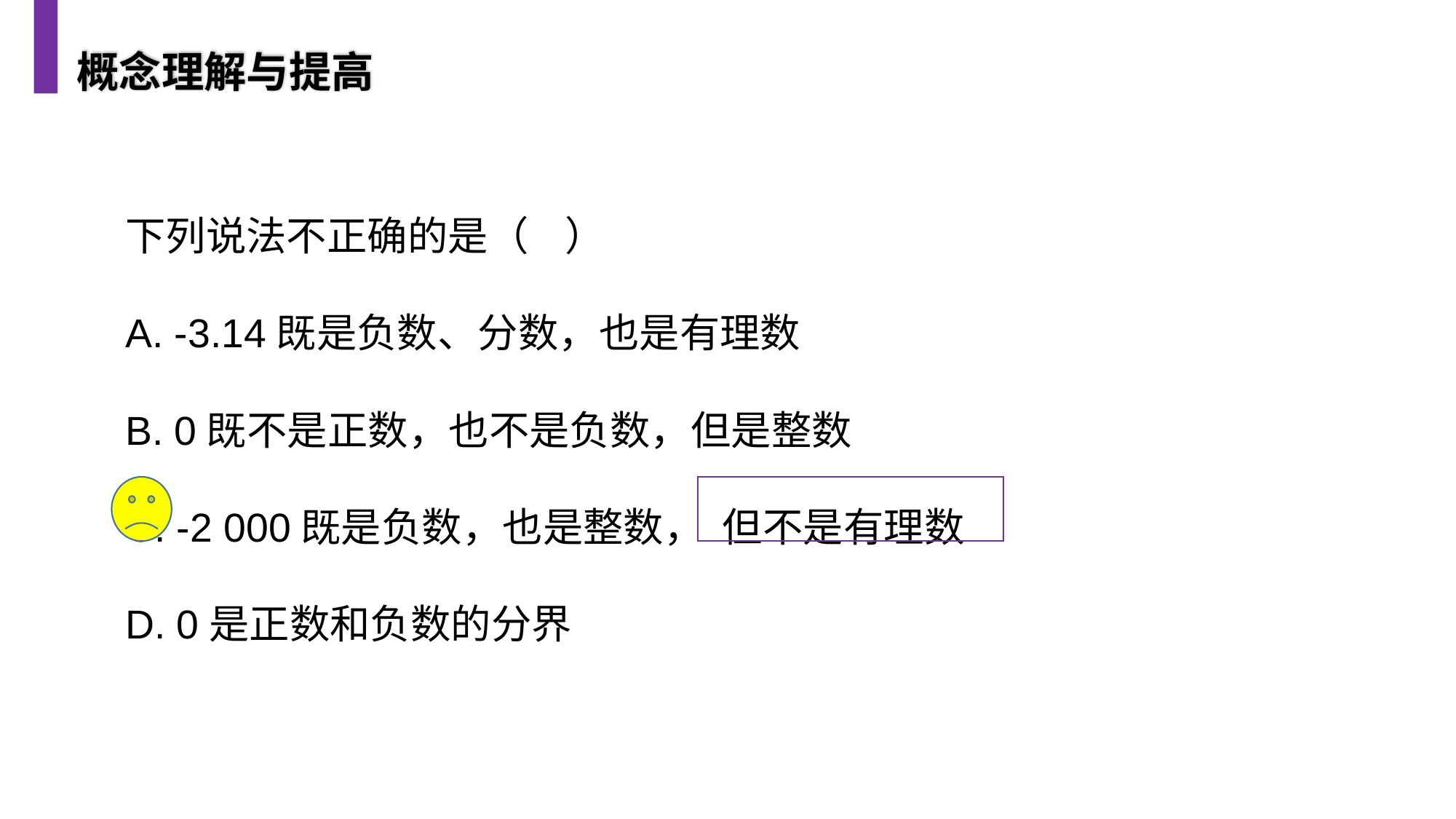

概念理解与提高
下列说法不正确的是（    ）
A. -3.14既是负数、分数，也是有理数
B. 0既不是正数，也不是负数，但是整数
C. -2 000既是负数，也是整数，  但不是有理数
D. 0是正数和负数的分界